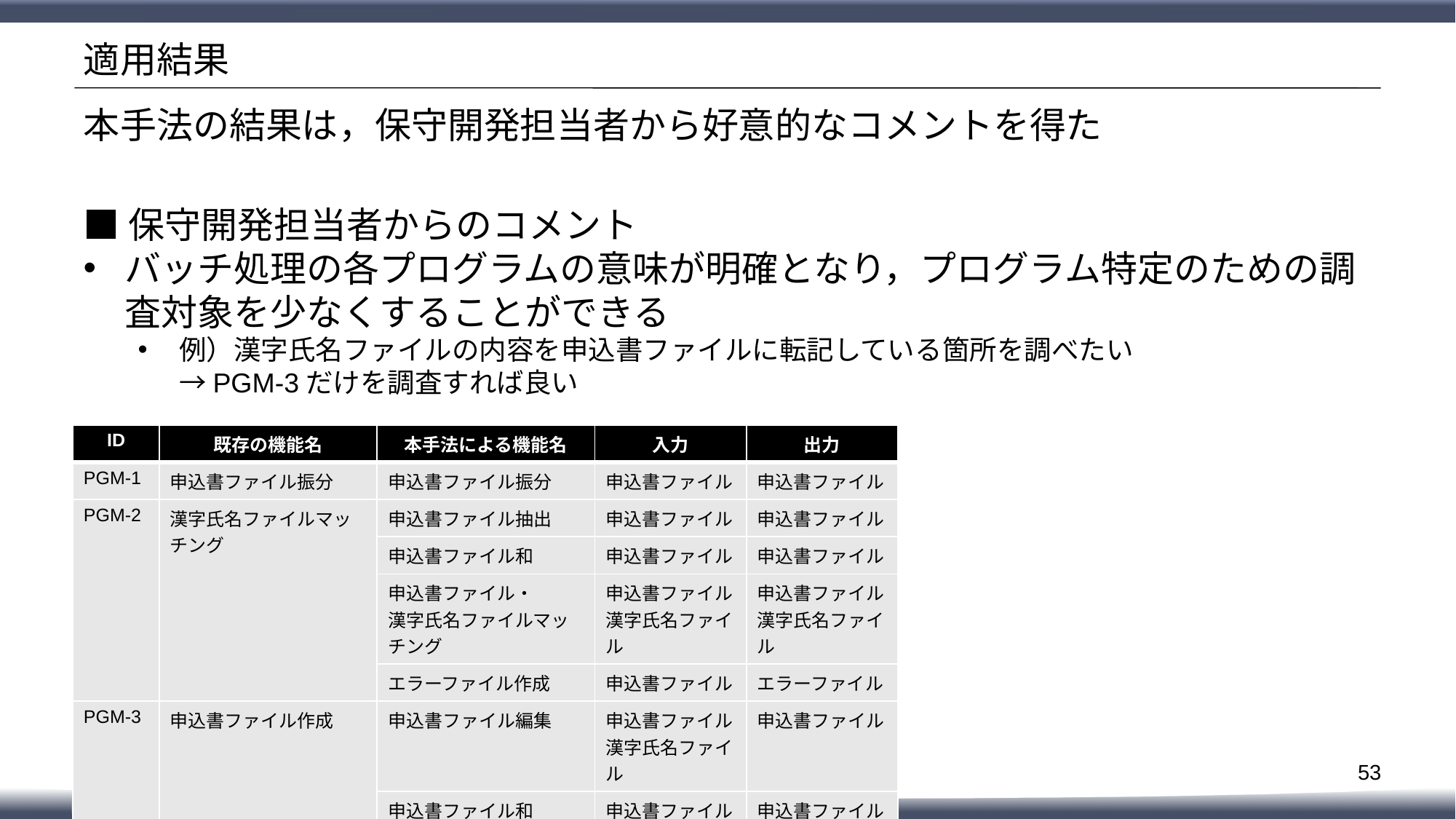

# 適用結果
本手法の結果は，保守開発担当者から好意的なコメントを得た
■保守開発担当者からのコメント
バッチ処理の各プログラムの意味が明確となり，プログラム特定のための調査対象を少なくすることができる
例）漢字氏名ファイルの内容を申込書ファイルに転記している箇所を調べたい
→PGM-3だけを調査すれば良い
| ID | 既存の機能名 | 本手法による機能名 | 入力 | 出力 |
| --- | --- | --- | --- | --- |
| PGM-1 | 申込書ファイル振分 | 申込書ファイル振分 | 申込書ファイル | 申込書ファイル |
| PGM-2 | 漢字氏名ファイルマッチング | 申込書ファイル抽出 | 申込書ファイル | 申込書ファイル |
|  |  | 申込書ファイル和 | 申込書ファイル | 申込書ファイル |
|  |  | 申込書ファイル・ 漢字氏名ファイルマッチング | 申込書ファイル 漢字氏名ファイル | 申込書ファイル 漢字氏名ファイル |
|  |  | エラーファイル作成 | 申込書ファイル | エラーファイル |
| PGM-3 | 申込書ファイル作成 | 申込書ファイル編集 | 申込書ファイル 漢字氏名ファイル | 申込書ファイル |
|  |  | 申込書ファイル和 | 申込書ファイル | 申込書ファイル |
53